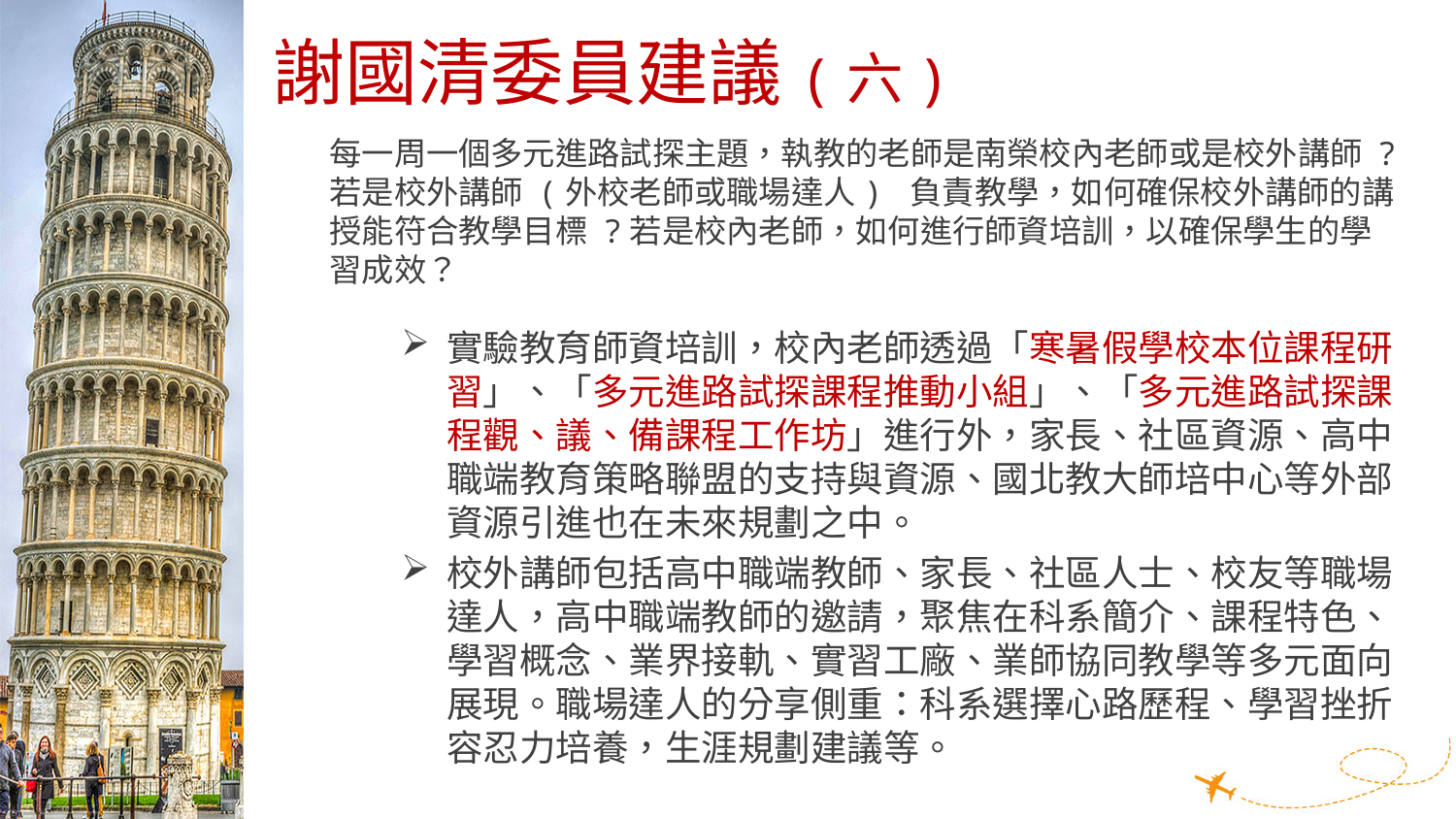

# 謝國清委員建議(六)

每一周一個多元進路試探主題，執教的老師是南榮校內老師或是校外講師 ? 若是校外講師 (外校老師或職場達人) 負責教學，如何確保校外講師的講授能符合教學目標 ?若是校內老師，如何進行師資培訓，以確保學生的學習成效？

實驗教育師資培訓，校內老師透過「寒暑假學校本位課程研習」、「多元進路試探課程推動小組」、「多元進路試探課程觀、議、備課程工作坊」進行外，家長、社區資源、高中職端教育策略聯盟的支持與資源、國北教大師培中心等外部資源引進也在未來規劃之中。
校外講師包括高中職端教師、家長、社區人士、校友等職場達人，高中職端教師的邀請，聚焦在科系簡介、課程特色、學習概念、業界接軌、實習工廠、業師協同教學等多元面向展現。職場達人的分享側重：科系選擇心路歷程、學習挫折容忍力培養，生涯規劃建議等。